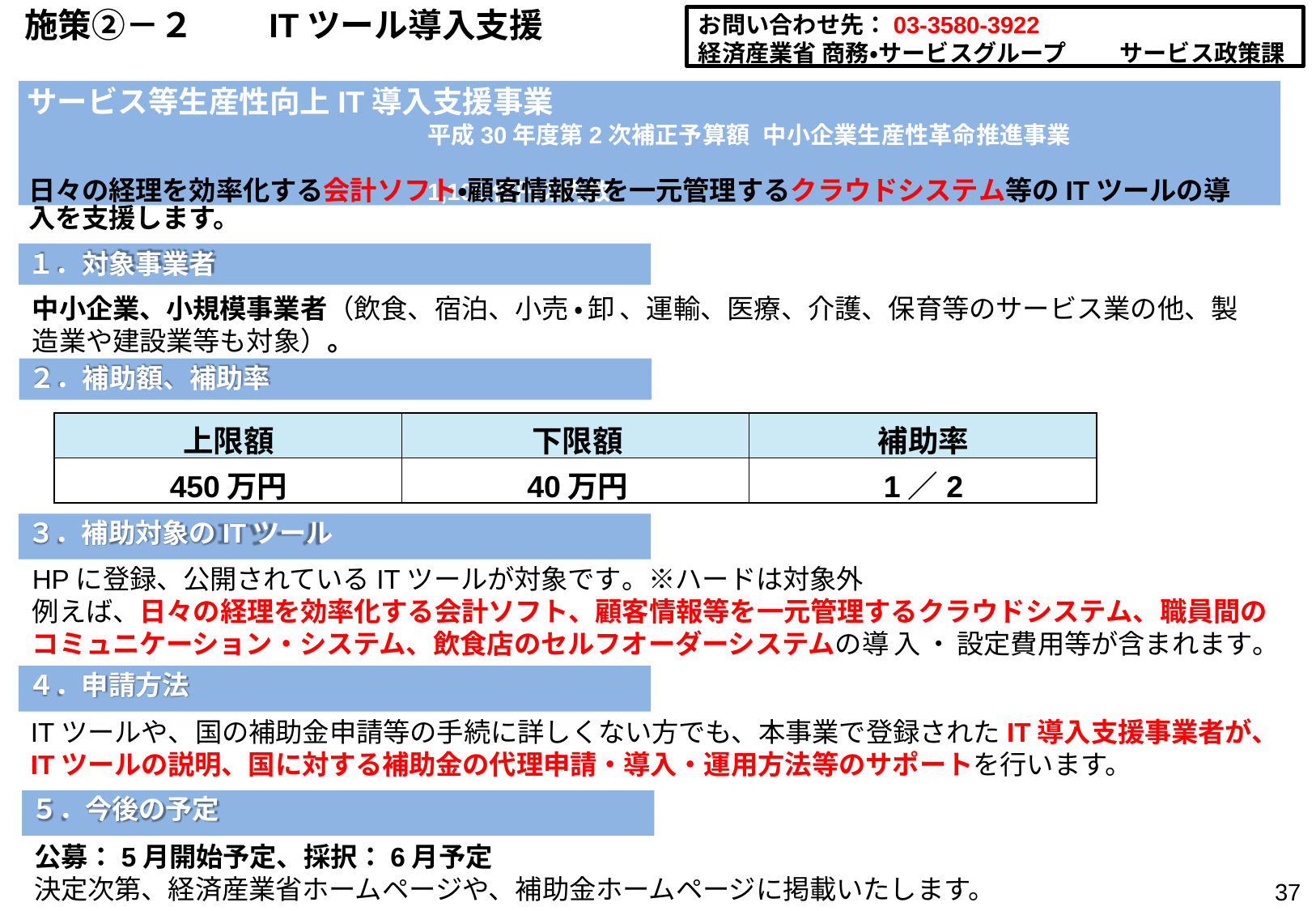

# 施策②－２	ITツール導入支援
お問い合わせ先：03-3580-3922
経済産業省 商務・サービスグループ	サービス政策課
サービス等生産性向上IT導入支援事業
平成30年度第2次補正予算額 中小企業生産性革命推進事業	1,100億円の内数
日々の経理を効率化する会計ソフト・顧客情報等を一元管理するクラウドシステム等のITツールの導 入を支援します。
１．対象事業者
中小企業、小規模事業者（飲⾷、宿泊、小売・卸、運輸、医療、介護、保育等のサービス業の他、製 造業や建設業等も対象）。
２．補助額、補助率

| 上限額 | 下限額 | 補助率 |
| --- | --- | --- |
| 450万円 | 40万円 | 1／2 |
３．補助対象のITツール
HPに登録、公開されているITツールが対象です。※ハードは対象外
例えば、日々の経理を効率化する会計ソフト、顧客情報等を一元管理するクラウドシステム、職員間の コミュニケーション・システム、飲食店のセルフオーダーシステムの導入・設定費用等が含まれます。
４．申請方法
ITツールや、国の補助金申請等の手続に詳しくない方でも、本事業で登録されたIT導入支援事業者が、
ITツールの説明、国に対する補助金の代理申請・導入・運用方法等のサポートを行います。
５．今後の予定

公募：5月開始予定、採択：6月予定
決定次第、経済産業省ホームページや、補助金ホームページに掲載いたします。
37